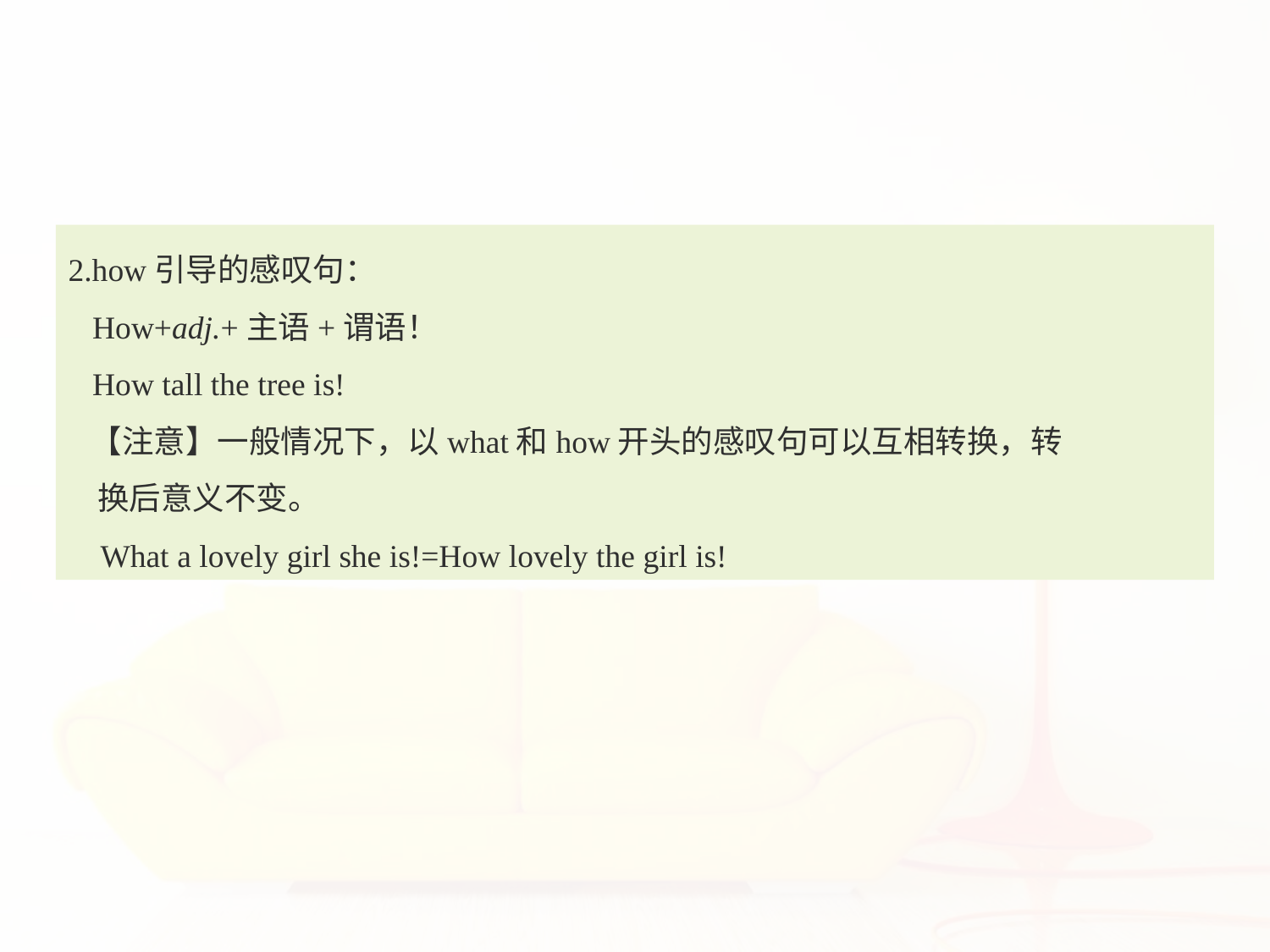

2.how引导的感叹句：
   How+adj.+主语+谓语！
   How tall the tree is!
  【注意】一般情况下，以what和how开头的感叹句可以互相转换，转
   换后意义不变。
    What a lovely girl she is!=How lovely the girl is!